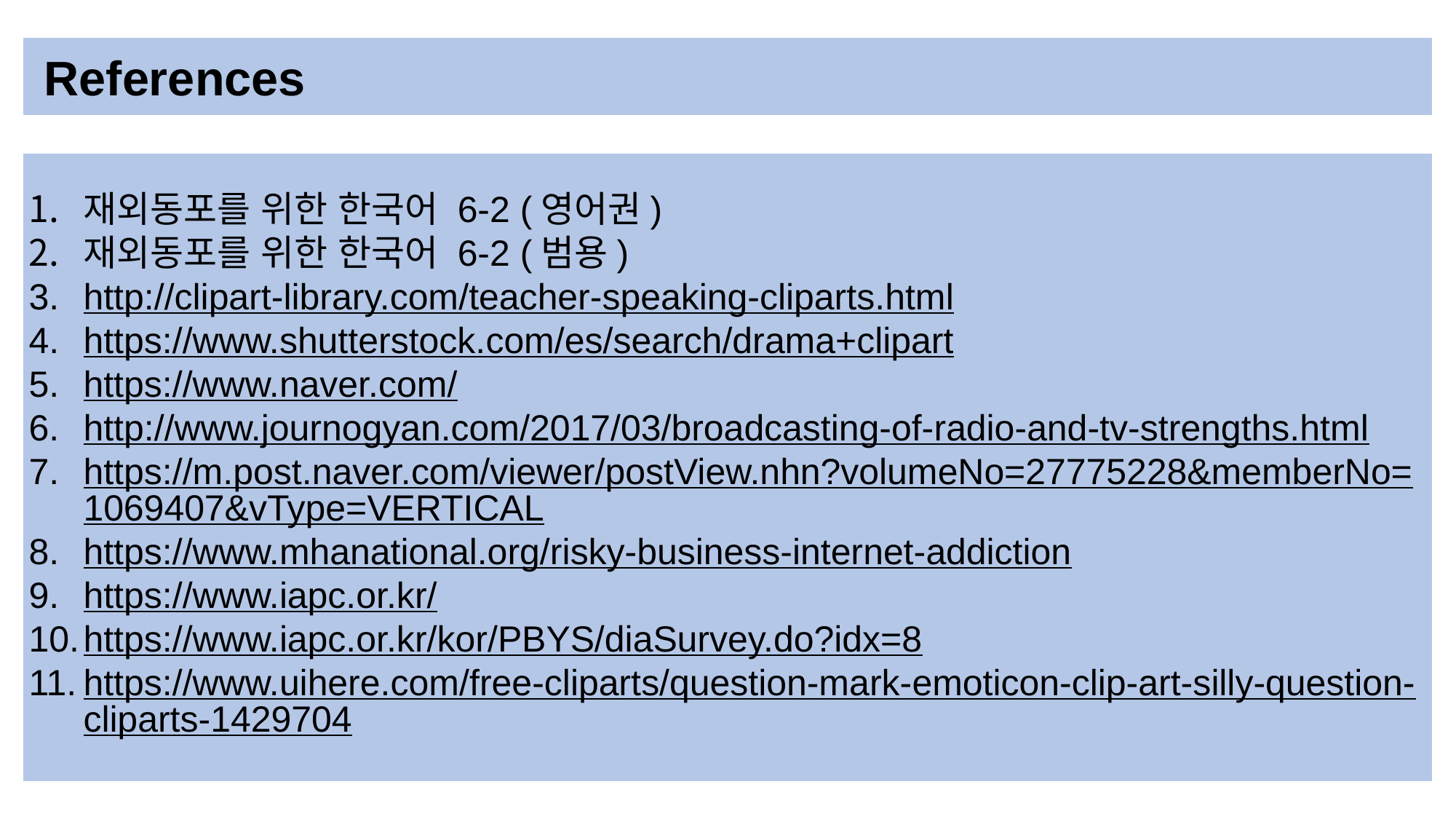

References

재외동포를 위한 한국어 6-2 (영어권)
재외동포를 위한 한국어 6-2 (범용)
http://clipart-library.com/teacher-speaking-cliparts.html
https://www.shutterstock.com/es/search/drama+clipart
https://www.naver.com/
http://www.journogyan.com/2017/03/broadcasting-of-radio-and-tv-strengths.html
https://m.post.naver.com/viewer/postView.nhn?volumeNo=27775228&memberNo=1069407&vType=VERTICAL
https://www.mhanational.org/risky-business-internet-addiction
https://www.iapc.or.kr/
https://www.iapc.or.kr/kor/PBYS/diaSurvey.do?idx=8
https://www.uihere.com/free-cliparts/question-mark-emoticon-clip-art-silly-question-cliparts-1429704